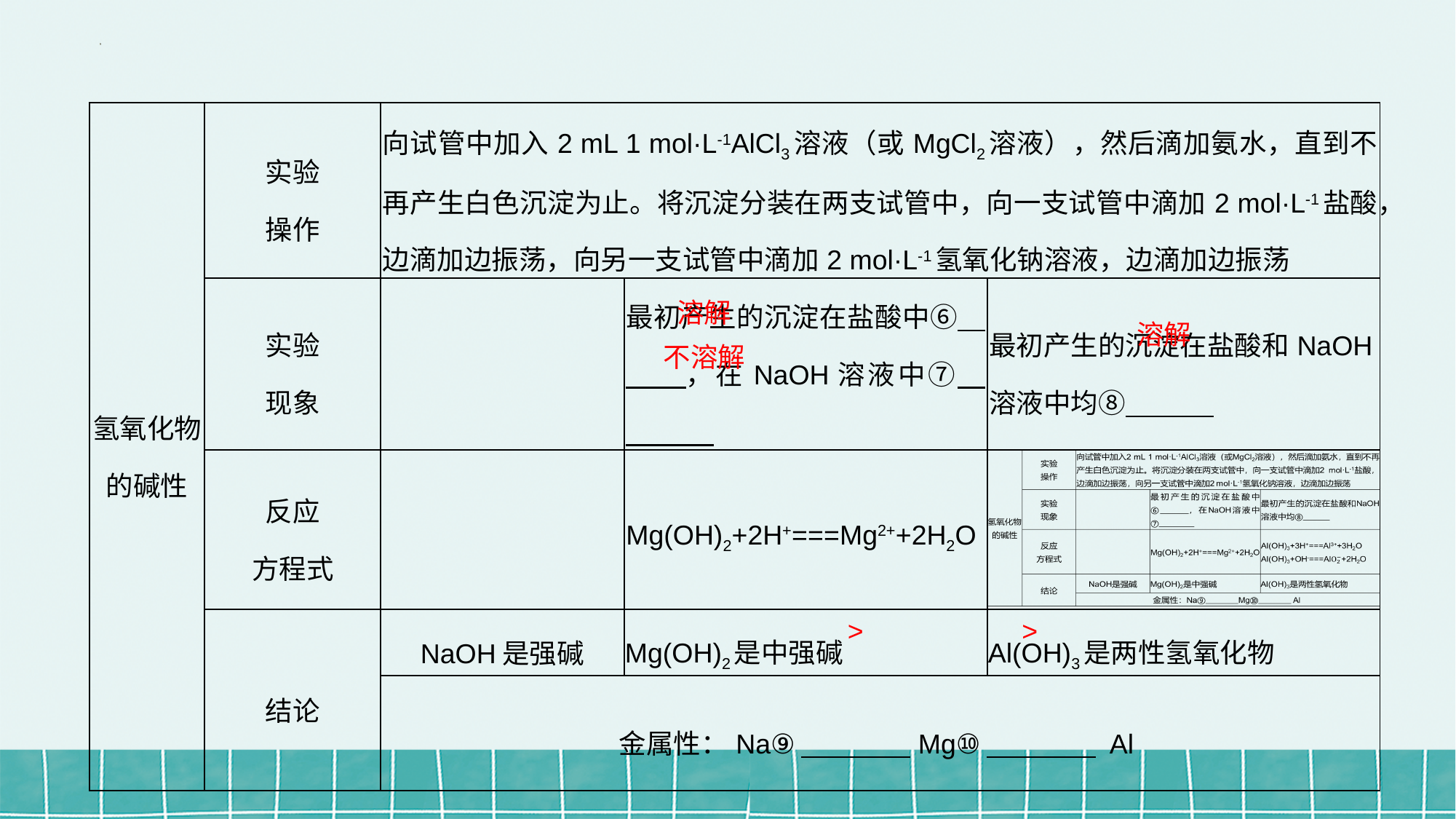

| 氢氧化物的碱性 | 实验 操作 | 向试管中加入2 mL 1 mol·L-1AlCl3溶液（或MgCl2溶液），然后滴加氨水，直到不再产生白色沉淀为止。将沉淀分装在两支试管中，向一支试管中滴加2 mol·L-1盐酸，边滴加边振荡，向另一支试管中滴加2 mol·L-1氢氧化钠溶液，边滴加边振荡 |  |  |
| --- | --- | --- | --- | --- |
|  | 实验 现象 |  | 最初产生的沉淀在盐酸中⑥　　　，在NaOH溶液中⑦ | 最初产生的沉淀在盐酸和NaOH溶液中均⑧ |
|  | 反应 方程式 |  | Mg(OH)2+2H+===Mg2++2H2O |  |
|  | 结论 | NaOH是强碱 | Mg(OH)2是中强碱 | Al(OH)3是两性氢氧化物 |
|  |  | 金属性：Na⑨　　　　Mg⑩　　　　 Al |  |  |
溶解
溶解
不溶解
>
>